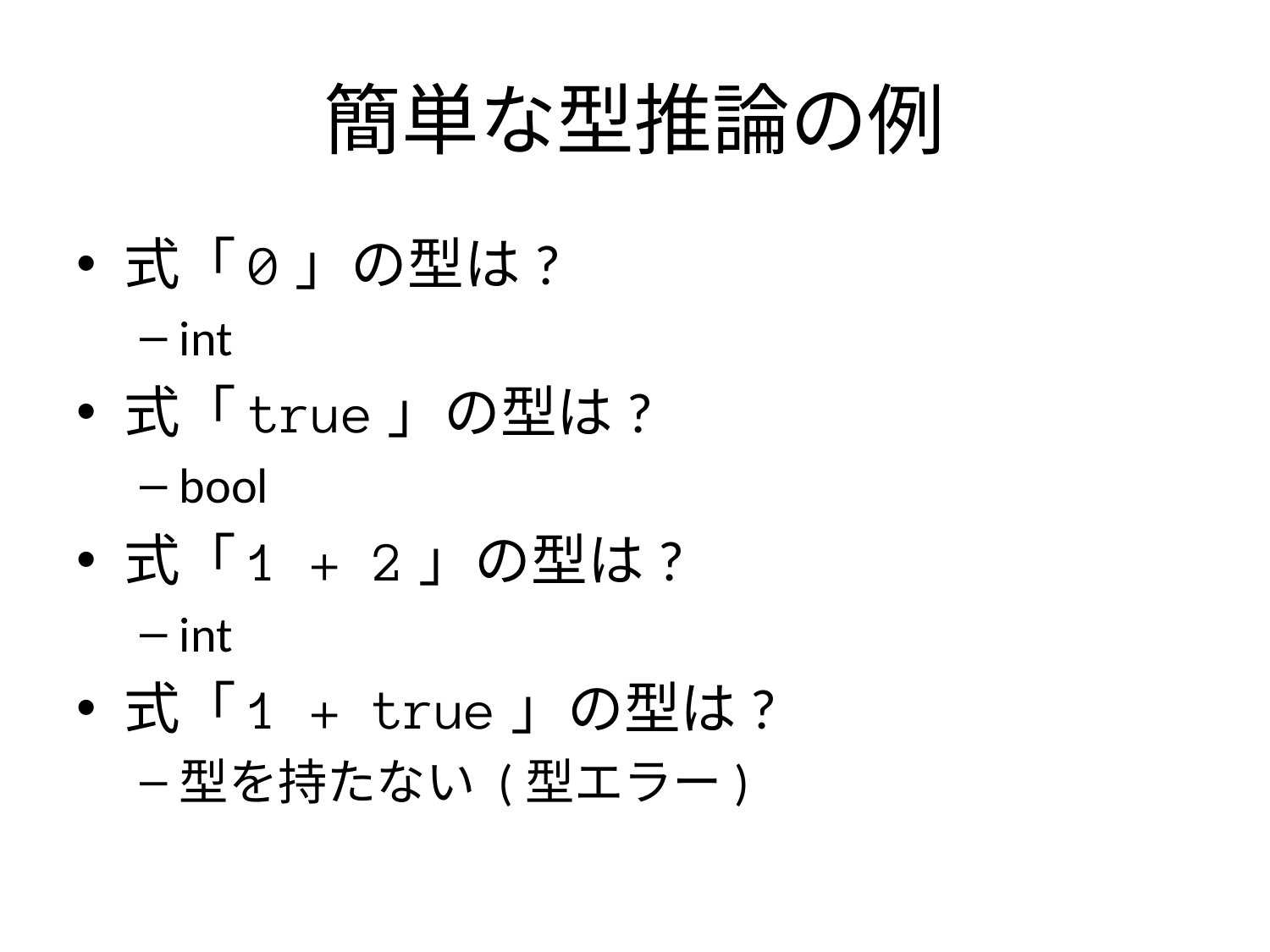

# 簡単な型推論の例
式「0」の型は?
int
式「true」の型は?
bool
式「1 + 2」の型は?
int
式「1 + true」の型は?
型を持たない (型エラー)